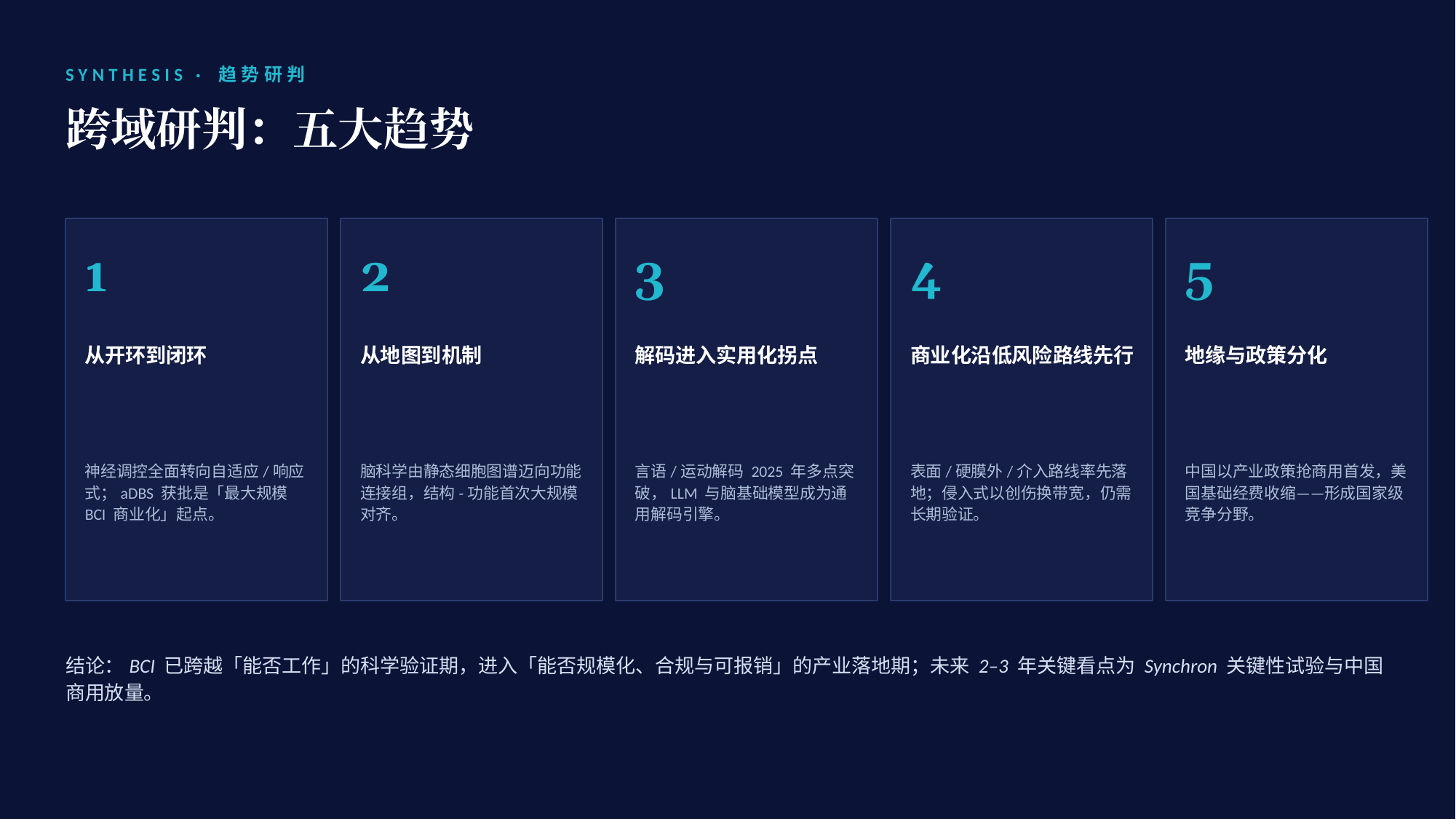

SYNTHESIS · 趋势研判
跨域研判：五大趋势

1
2
3
4
5
从开环到闭环
从地图到机制
解码进入实用化拐点
商业化沿低风险路线先行
地缘与政策分化
神经调控全面转向自适应/响应式；aDBS 获批是「最大规模 BCI 商业化」起点。
脑科学由静态细胞图谱迈向功能连接组，结构-功能首次大规模对齐。
言语/运动解码 2025 年多点突破，LLM 与脑基础模型成为通用解码引擎。
表面/硬膜外/介入路线率先落地；侵入式以创伤换带宽，仍需长期验证。
中国以产业政策抢商用首发，美国基础经费收缩——形成国家级竞争分野。
结论：BCI 已跨越「能否工作」的科学验证期，进入「能否规模化、合规与可报销」的产业落地期；未来 2–3 年关键看点为 Synchron 关键性试验与中国商用放量。